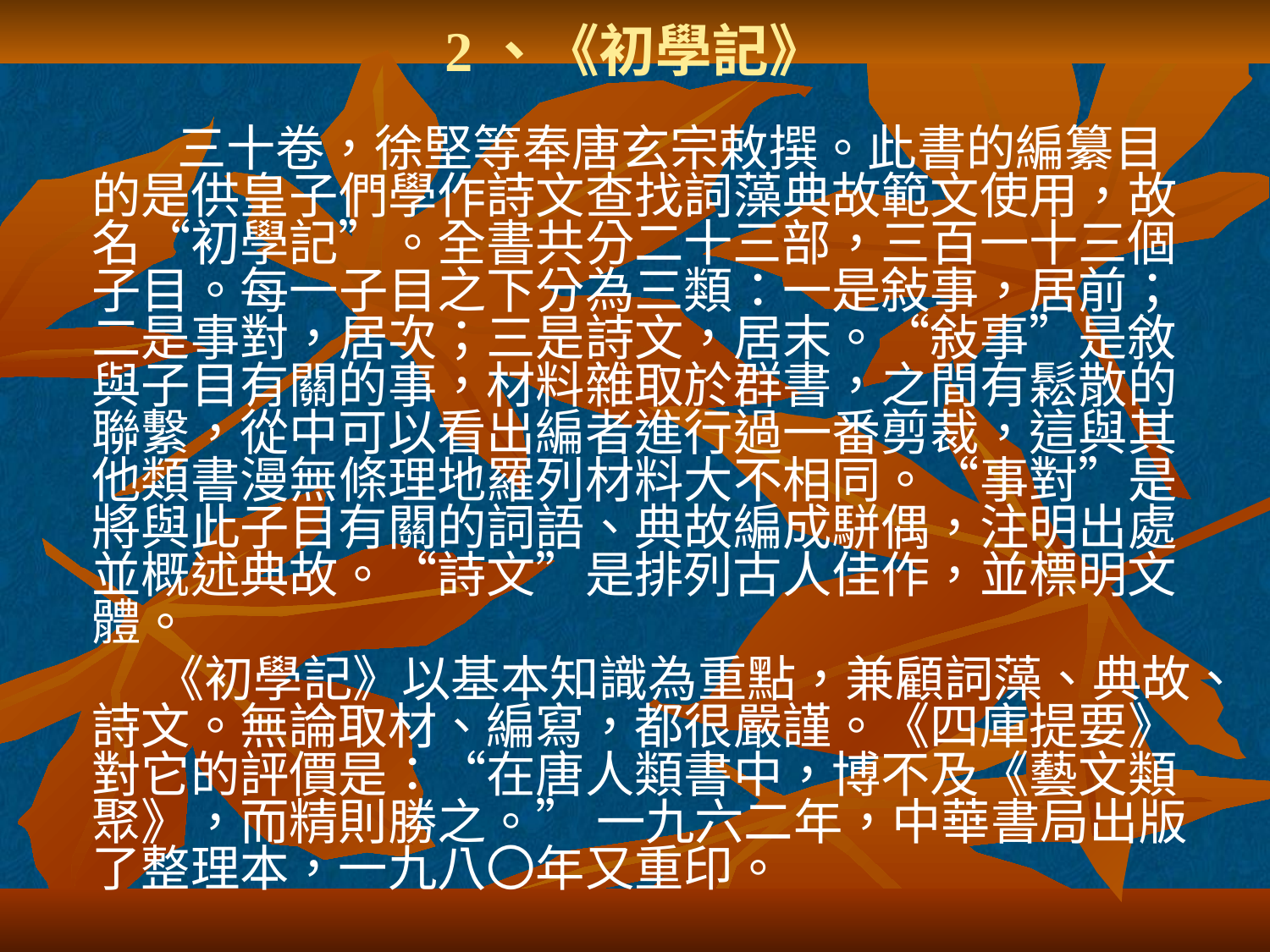

# 2、《初學記》
           三十卷，徐堅等奉唐玄宗敕撰。此書的編纂目的是供皇子們學作詩文查找詞藻典故範文使用，故名“初學記”。全書共分二十三部，三百一十三個子目。每一子目之下分為三類：一是敍事，居前；二是事對，居次；三是詩文，居末。“敍事”是敘與子目有關的事，材料雜取於群書，之間有鬆散的聯繫，從中可以看出編者進行過一番剪裁，這與其他類書漫無條理地羅列材料大不相同。“事對”是將與此子目有關的詞語、典故編成駢偶，注明出處並概述典故。“詩文”是排列古人佳作，並標明文體。
         《初學記》以基本知識為重點，兼顧詞藻、典故、詩文。無論取材、編寫，都很嚴謹。《四庫提要》對它的評價是：“在唐人類書中，博不及《藝文類聚》，而精則勝之。” 一九六二年，中華書局出版了整理本，一九八〇年又重印。